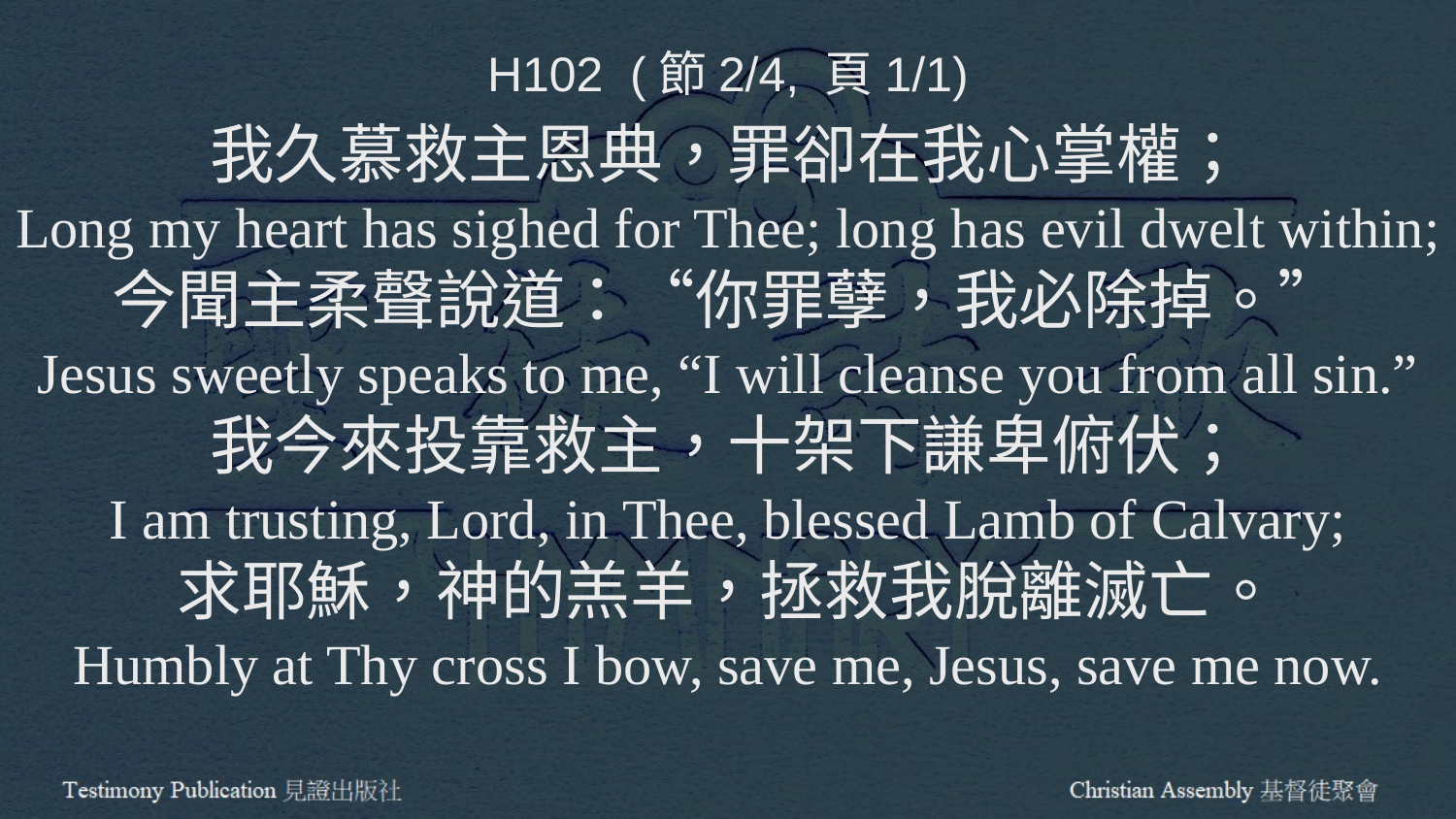

H102  (節2/4, 頁1/1)
我久慕救主恩典，罪卻在我心掌權；
Long my heart has sighed for Thee; long has evil dwelt within;
今聞主柔聲說道：“你罪孽，我必除掉。”
Jesus sweetly speaks to me, “I will cleanse you from all sin.”
我今來投靠救主，十架下謙卑俯伏；
I am trusting, Lord, in Thee, blessed Lamb of Calvary;
求耶穌，神的羔羊，拯救我脫離滅亡。
Humbly at Thy cross I bow, save me, Jesus, save me now.